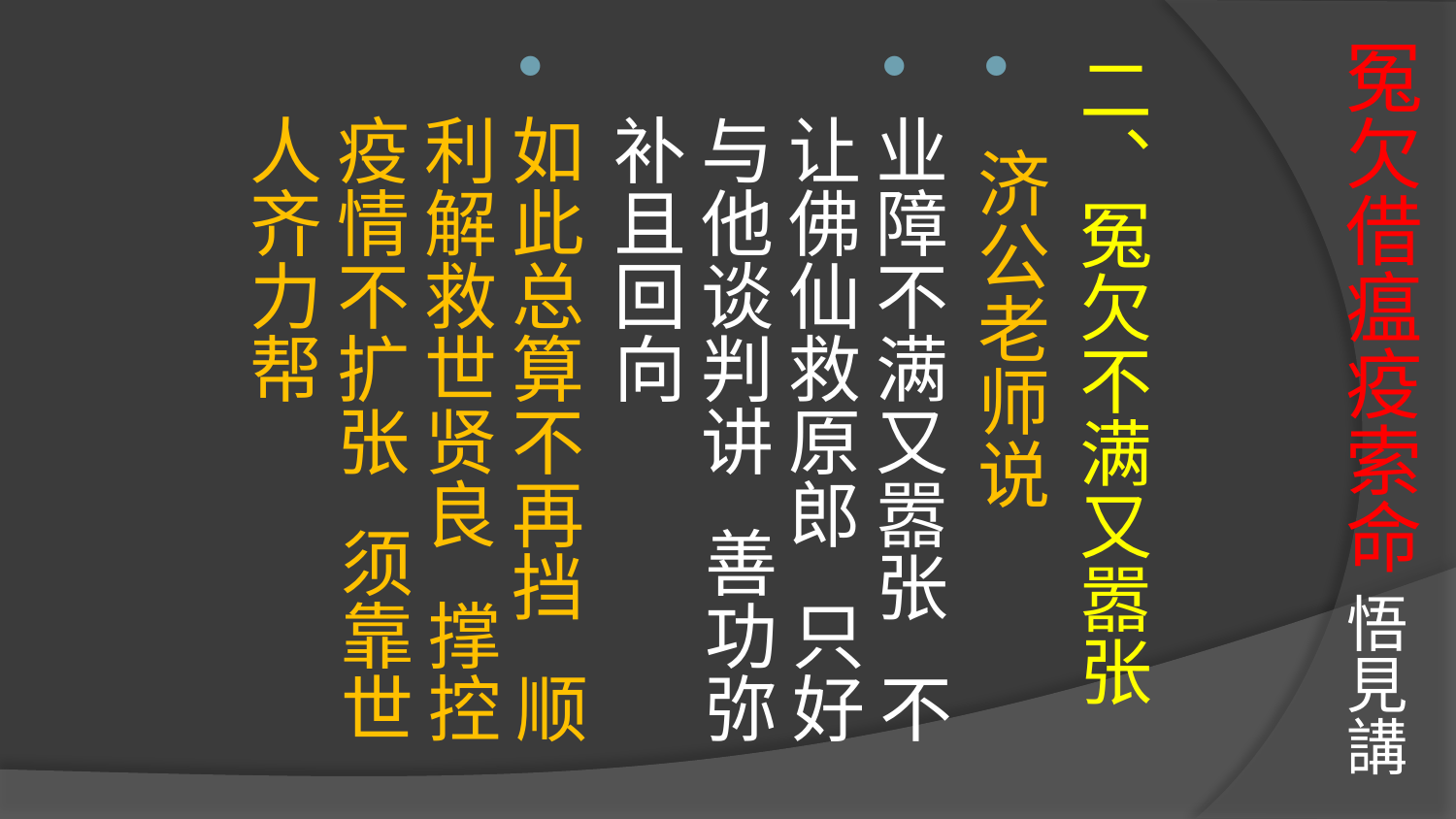

# 冤欠借瘟疫索命 悟見講
二、冤欠不满又嚣张
 济公老师说
业障不满又嚣张   不让佛仙救原郎   只好与他谈判讲   善功弥补且回向
如此总算不再挡   顺利解救世贤良   撑控疫情不扩张   须靠世人齐力帮